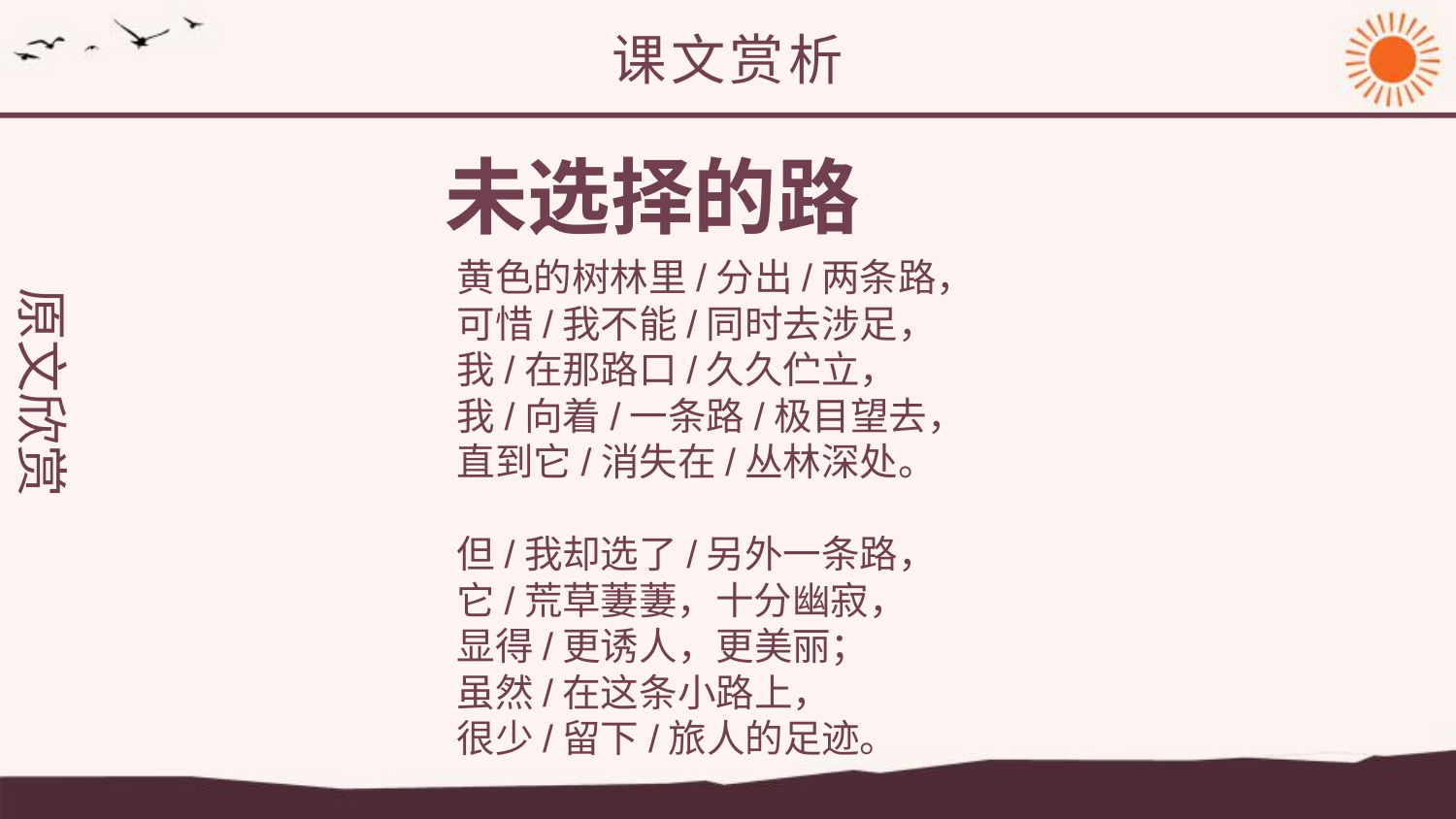

课文赏析

未选择的路
黄色的树林里/分出/两条路，
可惜/我不能/同时去涉足，
我/在那路口/久久伫立，
我/向着/一条路/极目望去，
直到它/消失在/丛林深处。

但/我却选了/另外一条路，
它/荒草萋萋，十分幽寂，
显得/更诱人，更美丽；
虽然/在这条小路上，
很少/留下/旅人的足迹。
原文欣赏